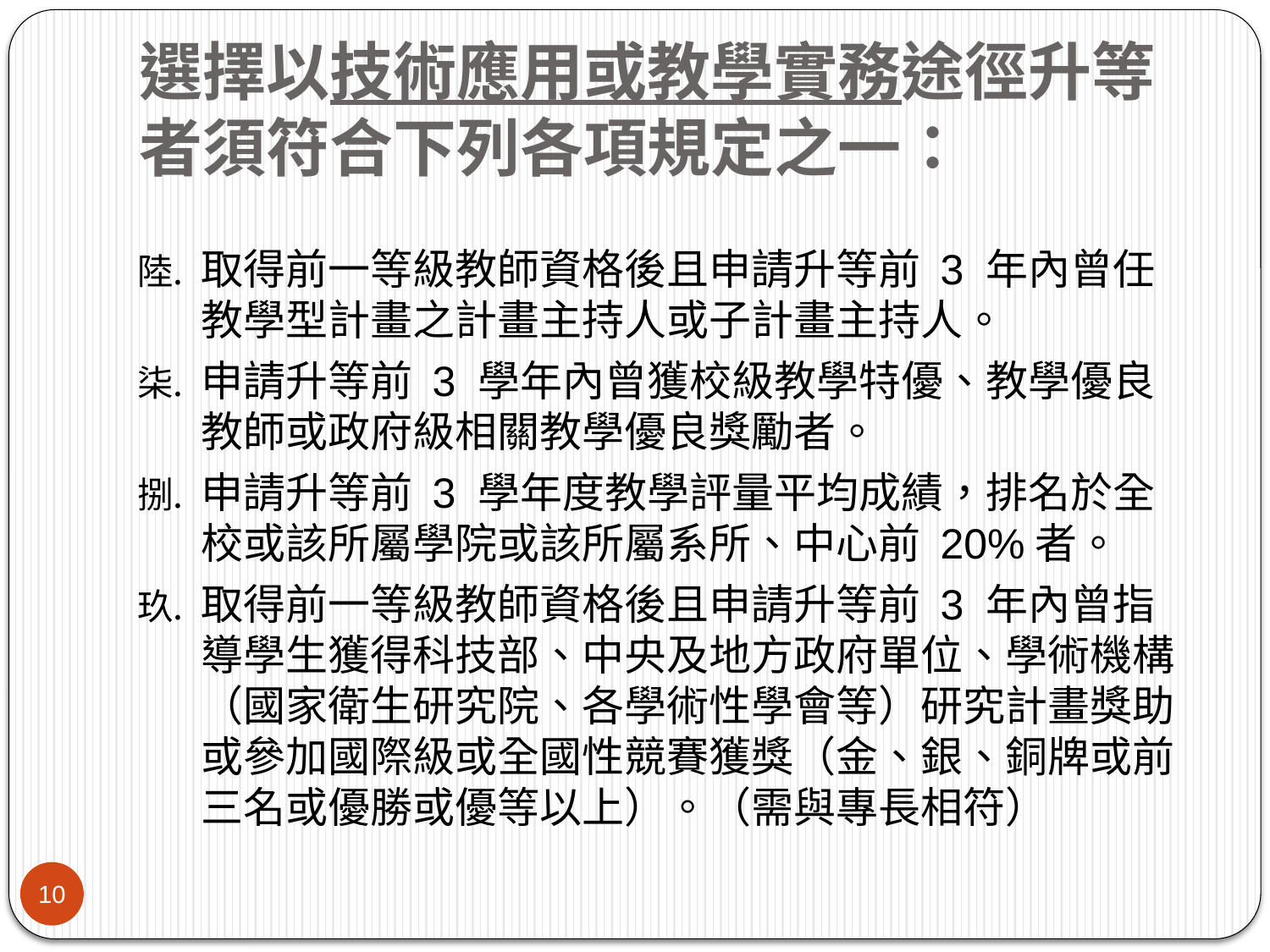

# 選擇以技術應用或教學實務途徑升等者須符合下列各項規定之一：
取得前一等級教師資格後且申請升等前 3 年內曾任教學型計畫之計畫主持人或子計畫主持人。
申請升等前 3 學年內曾獲校級教學特優、教學優良教師或政府級相關教學優良獎勵者。
申請升等前 3 學年度教學評量平均成績，排名於全校或該所屬學院或該所屬系所、中心前 20%者。
取得前一等級教師資格後且申請升等前 3 年內曾指導學生獲得科技部、中央及地方政府單位、學術機構（國家衛生研究院、各學術性學會等）研究計畫獎助或參加國際級或全國性競賽獲獎（金、銀、銅牌或前三名或優勝或優等以上）。（需與專長相符）
10